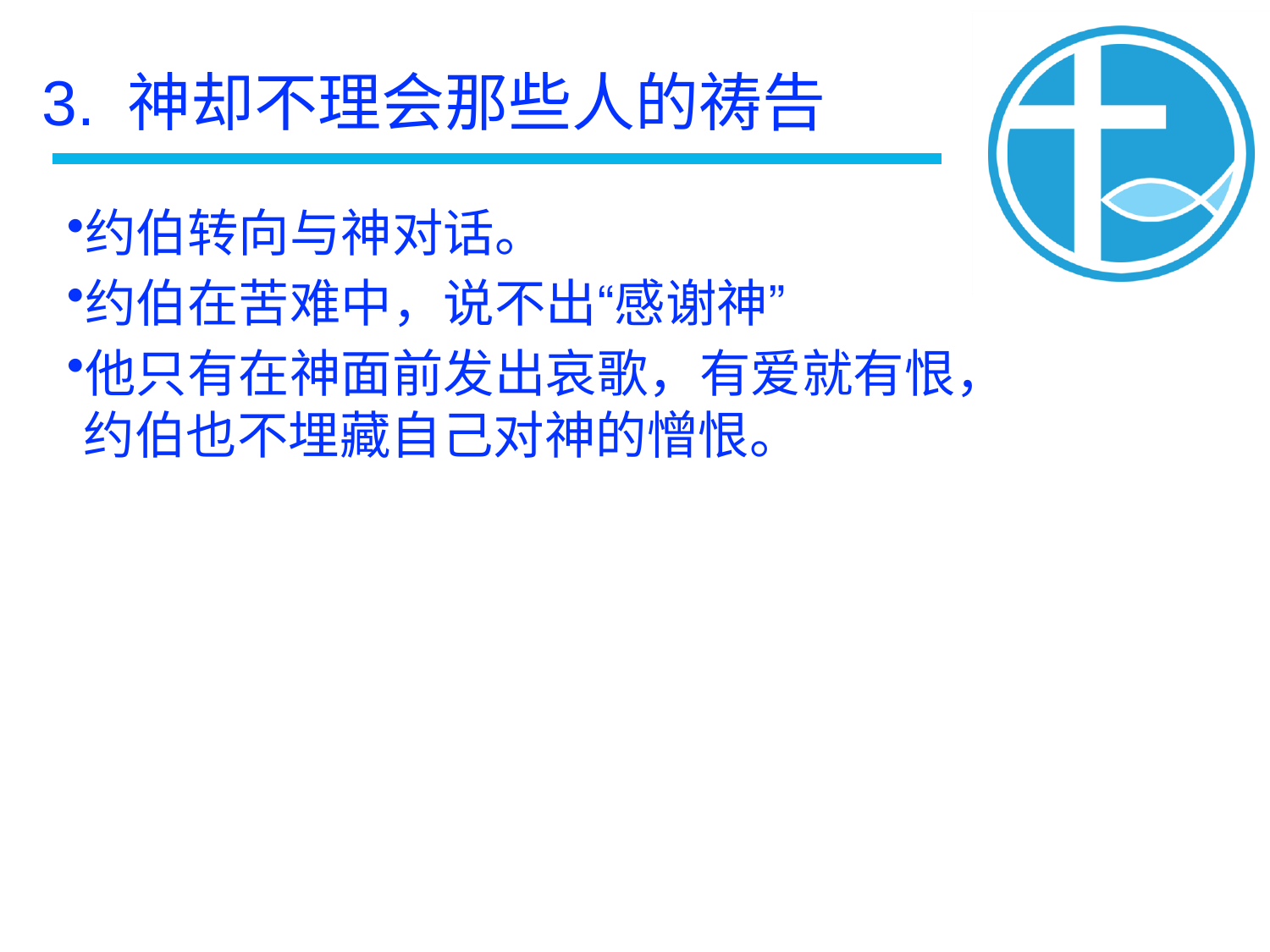

3. 神却不理会那些人的祷告
约伯转向与神对话。
约伯在苦难中，说不出“感谢神”
他只有在神面前发出哀歌，有爱就有恨，约伯也不埋藏自己对神的憎恨。